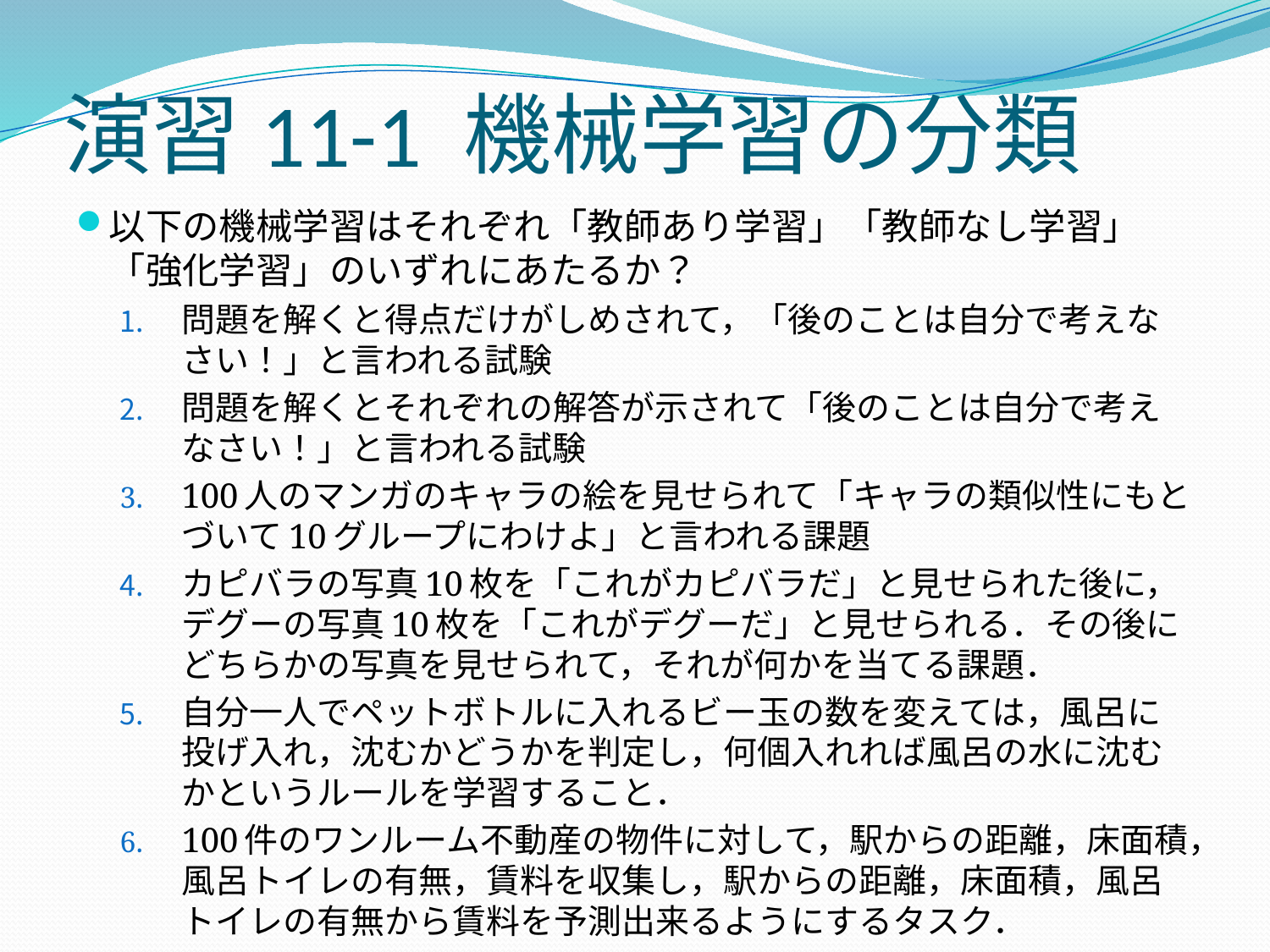

# 演習11-1 機械学習の分類
以下の機械学習はそれぞれ「教師あり学習」「教師なし学習」「強化学習」のいずれにあたるか？
問題を解くと得点だけがしめされて，「後のことは自分で考えなさい！」と言われる試験
問題を解くとそれぞれの解答が示されて「後のことは自分で考えなさい！」と言われる試験
100人のマンガのキャラの絵を見せられて「キャラの類似性にもとづいて10グループにわけよ」と言われる課題
カピバラの写真10枚を「これがカピバラだ」と見せられた後に，デグーの写真10枚を「これがデグーだ」と見せられる．その後にどちらかの写真を見せられて，それが何かを当てる課題．
自分一人でペットボトルに入れるビー玉の数を変えては，風呂に投げ入れ，沈むかどうかを判定し，何個入れれば風呂の水に沈むかというルールを学習すること．
100件のワンルーム不動産の物件に対して，駅からの距離，床面積，風呂トイレの有無，賃料を収集し，駅からの距離，床面積，風呂トイレの有無から賃料を予測出来るようにするタスク．